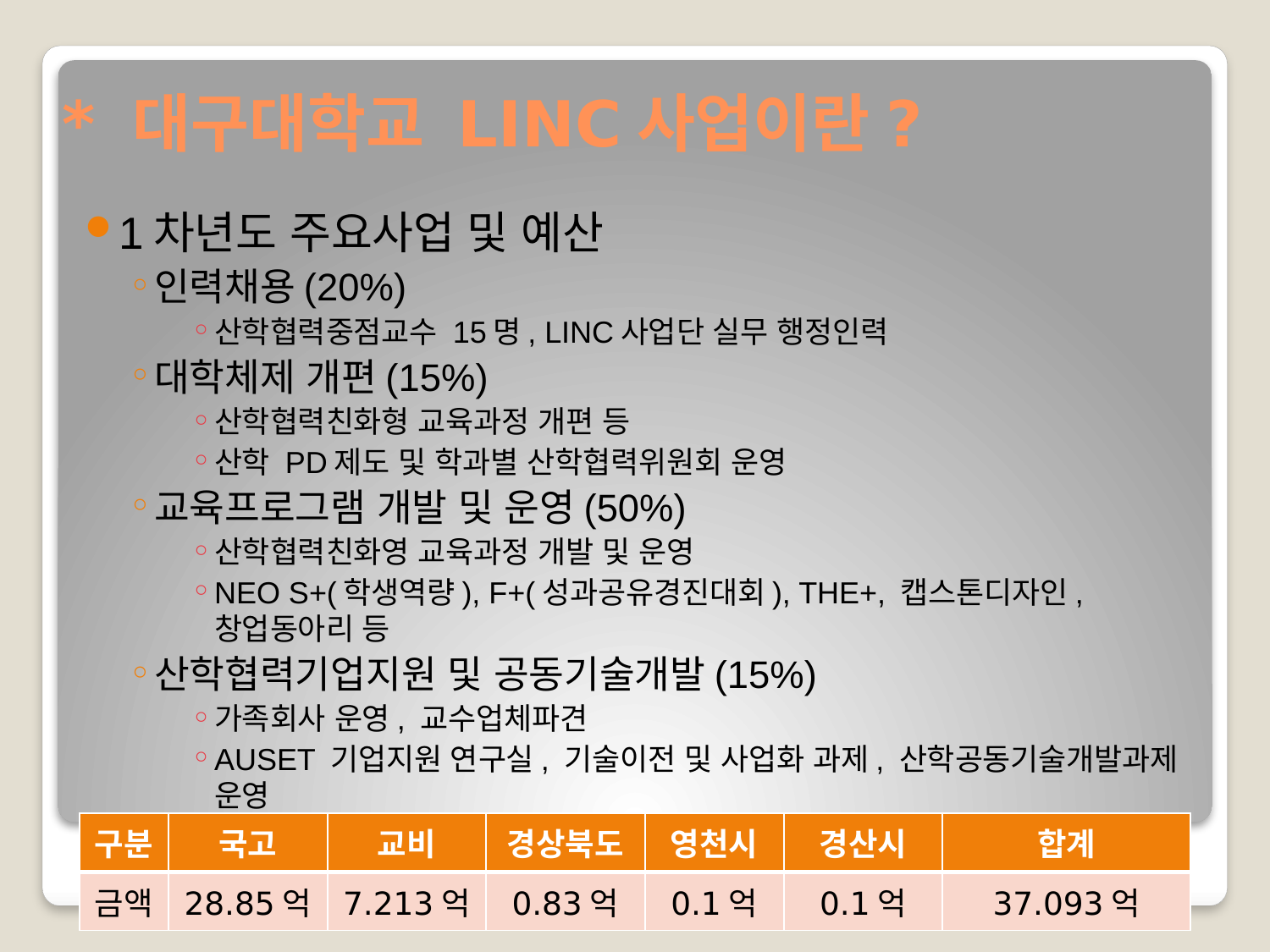

# * 대구대학교 LINC사업이란?
1차년도 주요사업 및 예산
인력채용(20%)
산학협력중점교수 15명, LINC사업단 실무 행정인력
대학체제 개편(15%)
산학협력친화형 교육과정 개편 등
산학 PD제도 및 학과별 산학협력위원회 운영
교육프로그램 개발 및 운영(50%)
산학협력친화영 교육과정 개발 및 운영
NEO S+(학생역량), F+(성과공유경진대회), THE+, 캡스톤디자인, 창업동아리 등
산학협력기업지원 및 공동기술개발(15%)
가족회사 운영, 교수업체파견
AUSET 기업지원 연구실, 기술이전 및 사업화 과제, 산학공동기술개발과제 운영
| 구분 | 국고 | 교비 | 경상북도 | 영천시 | 경산시 | 합계 |
| --- | --- | --- | --- | --- | --- | --- |
| 금액 | 28.85억 | 7.213억 | 0.83억 | 0.1억 | 0.1억 | 37.093억 |